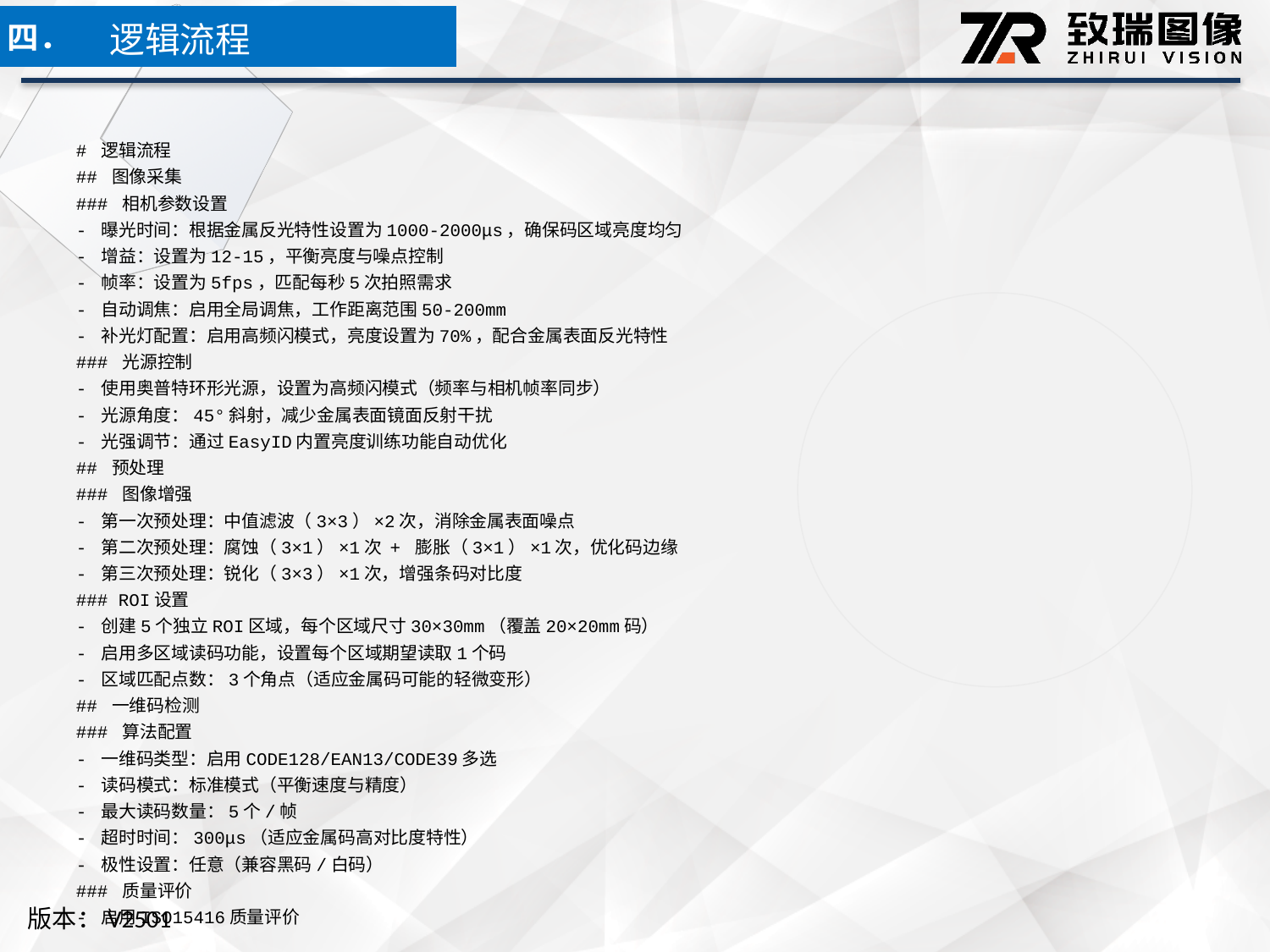

逻辑流程
四．

# 逻辑流程
## 图像采集
### 相机参数设置
- 曝光时间：根据金属反光特性设置为1000-2000μs，确保码区域亮度均匀
- 增益：设置为12-15，平衡亮度与噪点控制
- 帧率：设置为5fps，匹配每秒5次拍照需求
- 自动调焦：启用全局调焦，工作距离范围50-200mm
- 补光灯配置：启用高频闪模式，亮度设置为70%，配合金属表面反光特性
### 光源控制
- 使用奥普特环形光源，设置为高频闪模式（频率与相机帧率同步）
- 光源角度：45°斜射，减少金属表面镜面反射干扰
- 光强调节：通过EasyID内置亮度训练功能自动优化
## 预处理
### 图像增强
- 第一次预处理：中值滤波（3×3）×2次，消除金属表面噪点
- 第二次预处理：腐蚀（3×1）×1次 + 膨胀（3×1）×1次，优化码边缘
- 第三次预处理：锐化（3×3）×1次，增强条码对比度
### ROI设置
- 创建5个独立ROI区域，每个区域尺寸30×30mm（覆盖20×20mm码）
- 启用多区域读码功能，设置每个区域期望读取1个码
- 区域匹配点数：3个角点（适应金属码可能的轻微变形）
## 一维码检测
### 算法配置
- 一维码类型：启用CODE128/EAN13/CODE39多选
- 读码模式：标准模式（平衡速度与精度）
- 最大读码数量：5个/帧
- 超时时间：300μs（适应金属码高对比度特性）
- 极性设置：任意（兼容黑码/白码）
### 质量评价
- 启用ISO15416质量评价